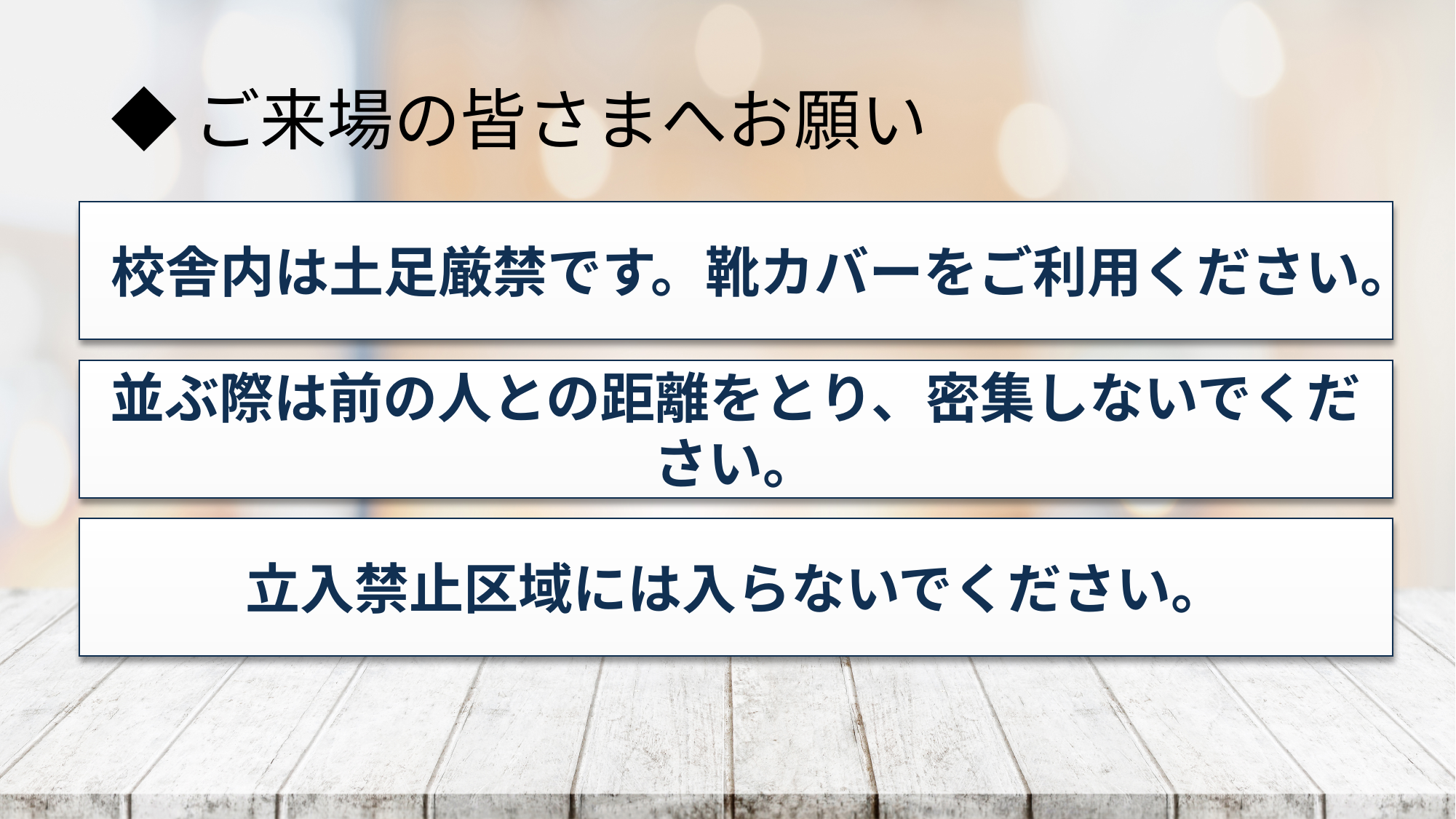

# ◆ご来場の皆さまへお願い
校舎内は土足厳禁です。靴カバーをご利用ください。
並ぶ際は前の人との距離をとり、密集しないでください。
立入禁止区域には入らないでください。